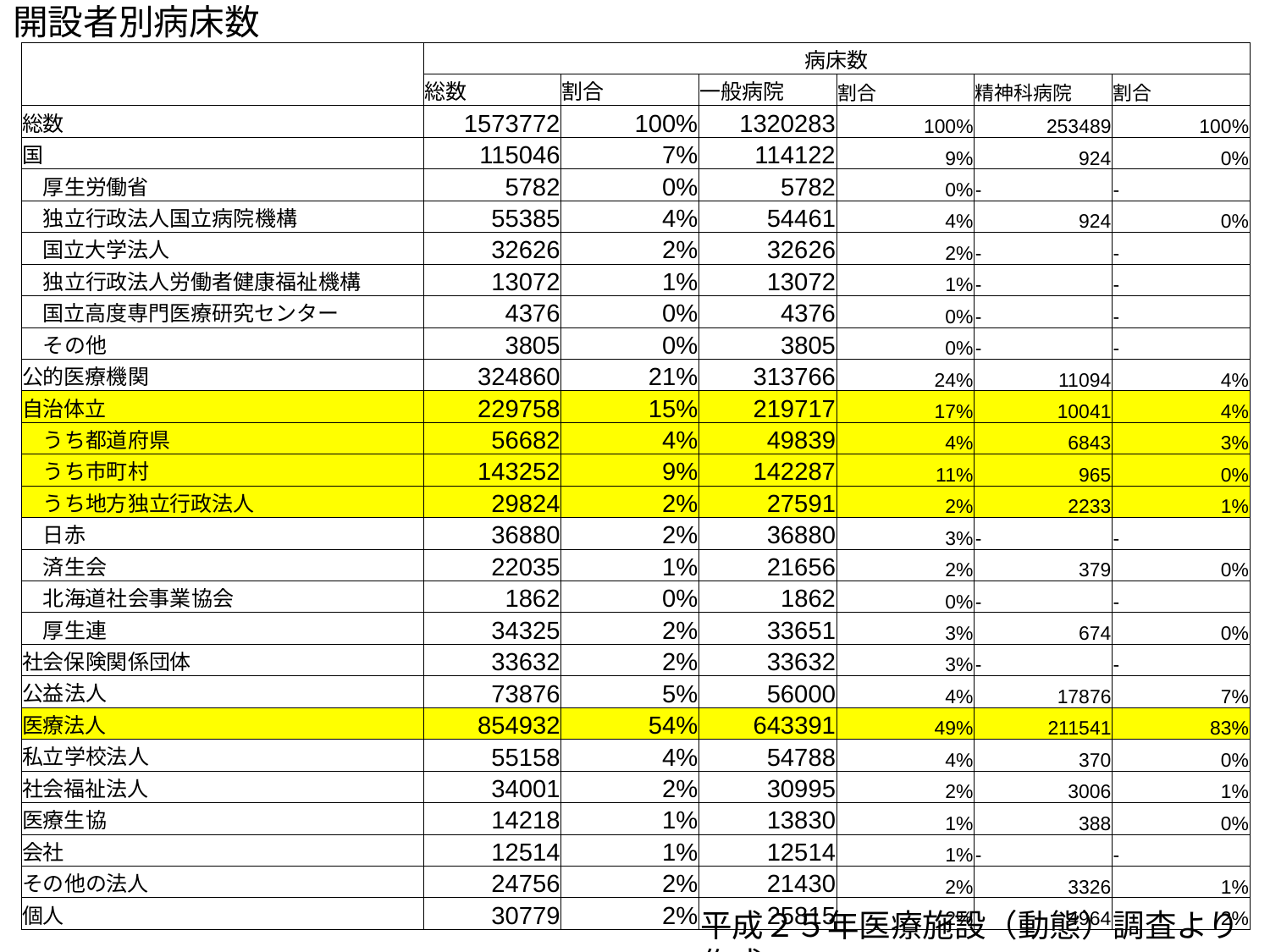

# 開設者別病床数
|  | 病床数 |  |  |  |  |  |
| --- | --- | --- | --- | --- | --- | --- |
|  | 総数 | 割合 | 一般病院 | 割合 | 精神科病院 | 割合 |
| 総数 | 1573772 | 100% | 1320283 | 100% | 253489 | 100% |
| 国 | 115046 | 7% | 114122 | 9% | 924 | 0% |
| 厚生労働省 | 5782 | 0% | 5782 | 0% | - | - |
| 独立行政法人国立病院機構 | 55385 | 4% | 54461 | 4% | 924 | 0% |
| 国立大学法人 | 32626 | 2% | 32626 | 2% | - | - |
| 独立行政法人労働者健康福祉機構 | 13072 | 1% | 13072 | 1% | - | - |
| 国立高度専門医療研究センター | 4376 | 0% | 4376 | 0% | - | - |
| その他 | 3805 | 0% | 3805 | 0% | - | - |
| 公的医療機関 | 324860 | 21% | 313766 | 24% | 11094 | 4% |
| 自治体立 | 229758 | 15% | 219717 | 17% | 10041 | 4% |
| うち都道府県 | 56682 | 4% | 49839 | 4% | 6843 | 3% |
| うち市町村 | 143252 | 9% | 142287 | 11% | 965 | 0% |
| うち地方独立行政法人 | 29824 | 2% | 27591 | 2% | 2233 | 1% |
| 日赤 | 36880 | 2% | 36880 | 3% | - | - |
| 済生会 | 22035 | 1% | 21656 | 2% | 379 | 0% |
| 北海道社会事業協会 | 1862 | 0% | 1862 | 0% | - | - |
| 厚生連 | 34325 | 2% | 33651 | 3% | 674 | 0% |
| 社会保険関係団体 | 33632 | 2% | 33632 | 3% | - | - |
| 公益法人 | 73876 | 5% | 56000 | 4% | 17876 | 7% |
| 医療法人 | 854932 | 54% | 643391 | 49% | 211541 | 83% |
| 私立学校法人 | 55158 | 4% | 54788 | 4% | 370 | 0% |
| 社会福祉法人 | 34001 | 2% | 30995 | 2% | 3006 | 1% |
| 医療生協 | 14218 | 1% | 13830 | 1% | 388 | 0% |
| 会社 | 12514 | 1% | 12514 | 1% | - | - |
| その他の法人 | 24756 | 2% | 21430 | 2% | 3326 | 1% |
| 個人 | 30779 | 2% | 25815 | 2% | 4964 | 2% |
平成２５年医療施設（動態）調査より作成